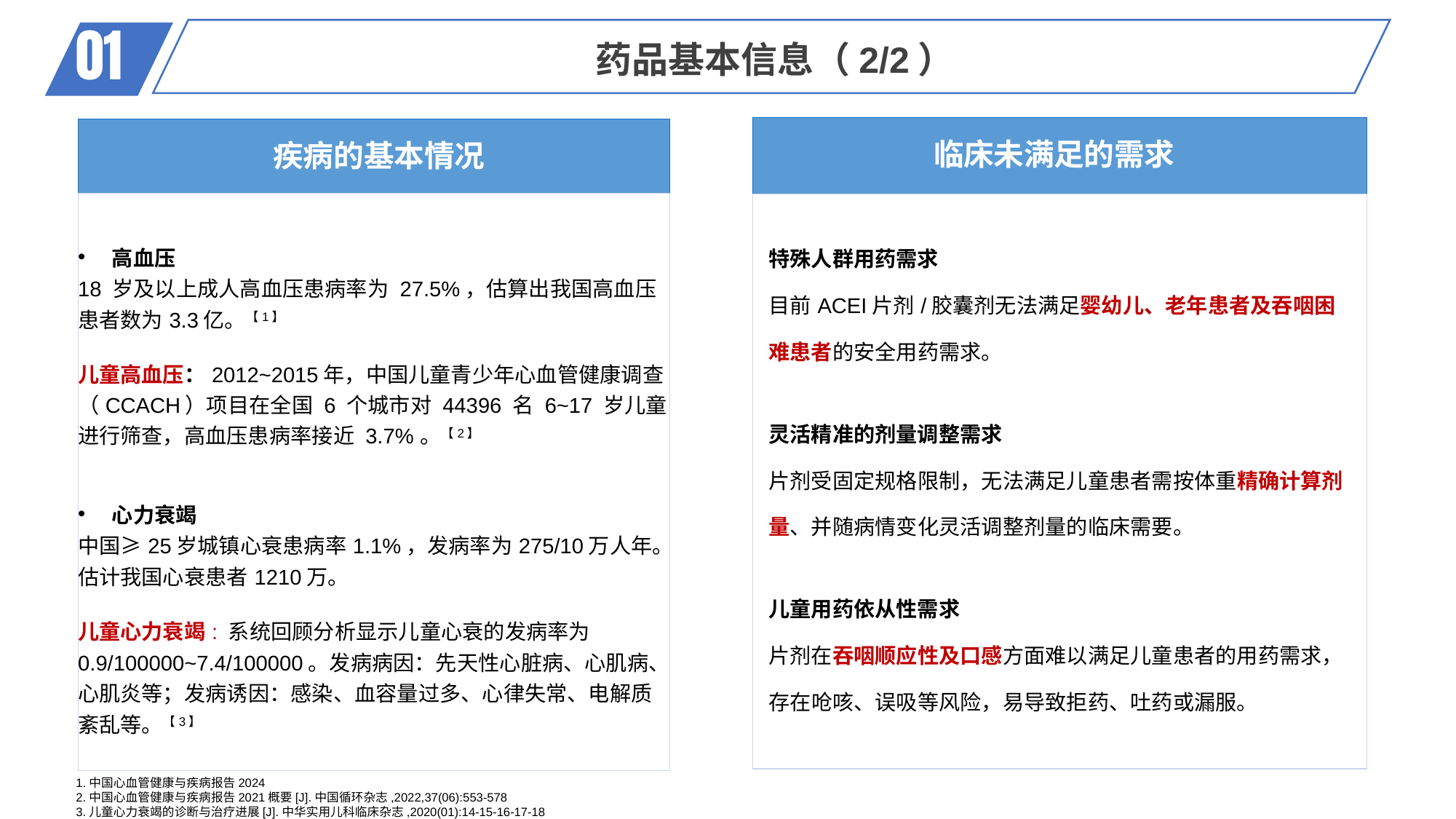

01

药品基本信息（2/2）
| 临床未满足的需求 |
| --- |
| 特殊人群用药需求 目前ACEI片剂/胶囊剂无法满足婴幼儿、老年患者及吞咽困难患者的安全用药需求。 灵活精准的剂量调整需求 片剂受固定规格限制，无法满足儿童患者需按体重精确计算剂量、并随病情变化灵活调整剂量的临床需要。 儿童用药依从性需求 片剂在吞咽顺应性及口感方面难以满足儿童患者的用药需求，存在呛咳、误吸等风险，易导致拒药、吐药或漏服。 |
| 疾病的基本情况 |
| --- |
| 高血压 18 岁及以上成人高血压患病率为 27.5%，估算出我国高血压患者数为3.3亿。【1】 儿童高血压：2012~2015年，中国儿童青少年心血管健康调查（CCACH）项目在全国 6 个城市对 44396 名 6~17 岁儿童进行筛查，高血压患病率接近 3.7% 。【2】 心力衰竭 中国≥25岁城镇心衰患病率1.1%，发病率为275/10万人年。估计我国心衰患者1210万。 儿童心力衰竭: 系统回顾分析显示儿童心衰的发病率为0.9/100000~7.4/100000。发病病因：先天性心脏病、心肌病、心肌炎等；发病诱因：感染、血容量过多、心律失常、电解质紊乱等。【3】 |
1.中国心血管健康与疾病报告2024
2.中国心血管健康与疾病报告2021概要[J].中国循环杂志,2022,37(06):553-578
3.儿童心力衰竭的诊断与治疗进展[J].中华实用儿科临床杂志,2020(01):14-15-16-17-18